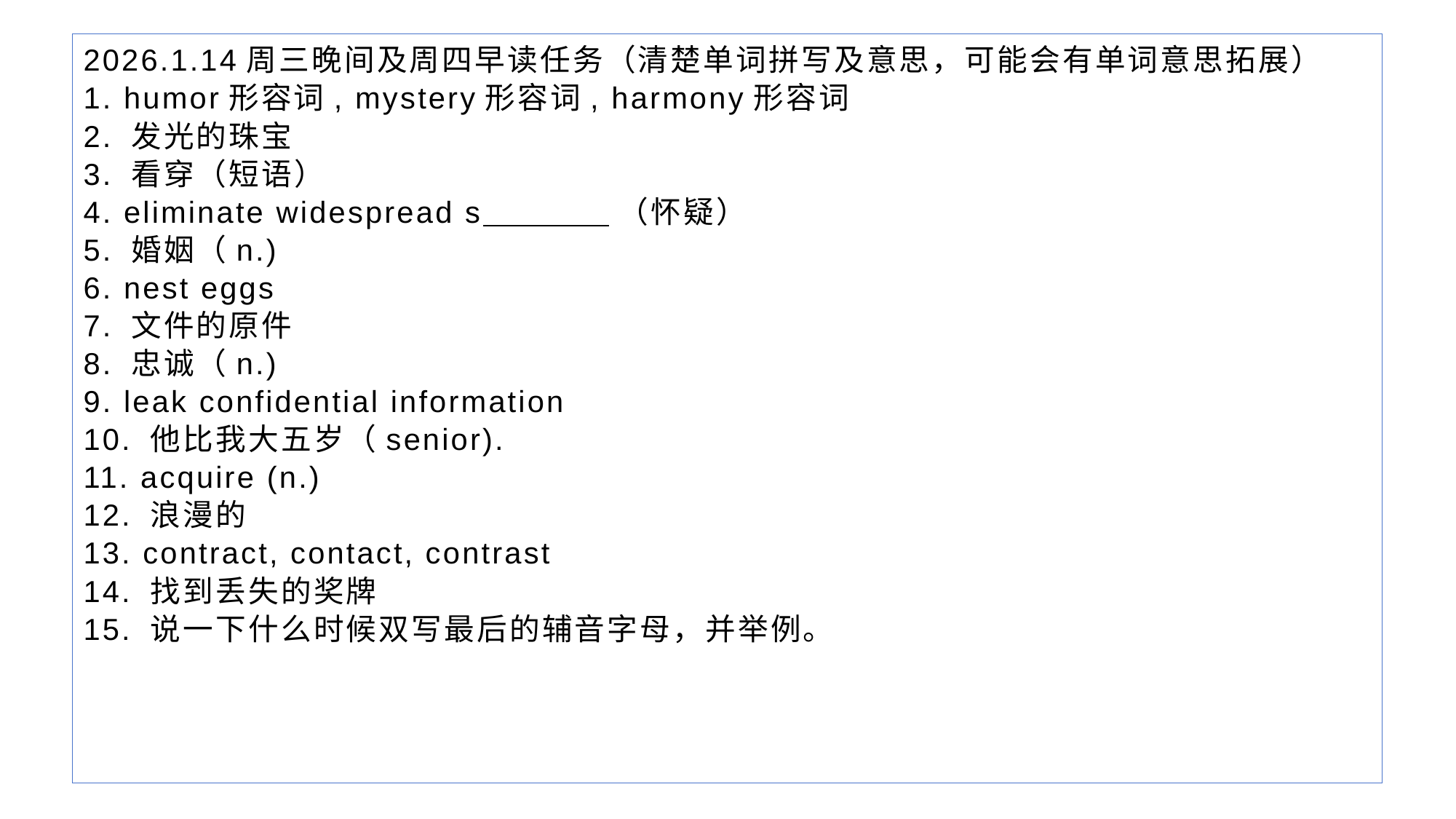

2026.1.14周三晚间及周四早读任务（清楚单词拼写及意思，可能会有单词意思拓展）
1. humor形容词, mystery形容词, harmony形容词
2. 发光的珠宝
3. 看穿（短语）
4. eliminate widespread s            （怀疑）
5. 婚姻（n.)
6. nest eggs
7. 文件的原件
8. 忠诚（n.)
9. leak confidential information
10. 他比我大五岁（senior).
11. acquire (n.)
12. 浪漫的
13. contract, contact, contrast
14. 找到丢失的奖牌
15. 说一下什么时候双写最后的辅音字母，并举例。